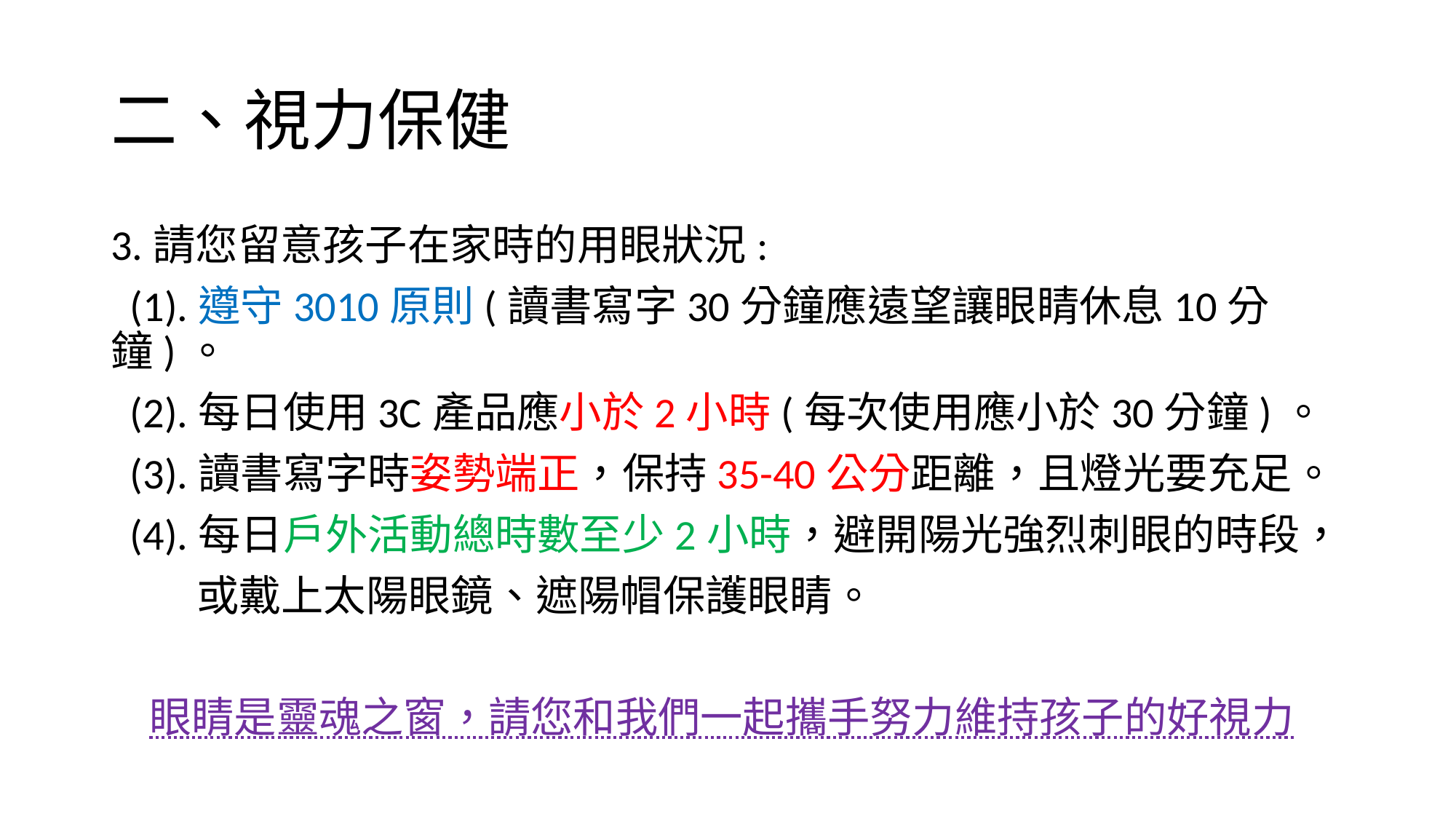

# 二、視力保健
3.請您留意孩子在家時的用眼狀況:
  (1).遵守3010原則(讀書寫字30分鐘應遠望讓眼睛休息10分鐘)。
  (2).每日使用3C產品應小於2小時(每次使用應小於30分鐘)。
  (3).讀書寫字時姿勢端正，保持35-40公分距離，且燈光要充足。
  (4).每日戶外活動總時數至少2小時，避開陽光強烈刺眼的時段，
        或戴上太陽眼鏡、遮陽帽保護眼睛。

   眼睛是靈魂之窗，請您和我們一起攜手努力維持孩子的好視力